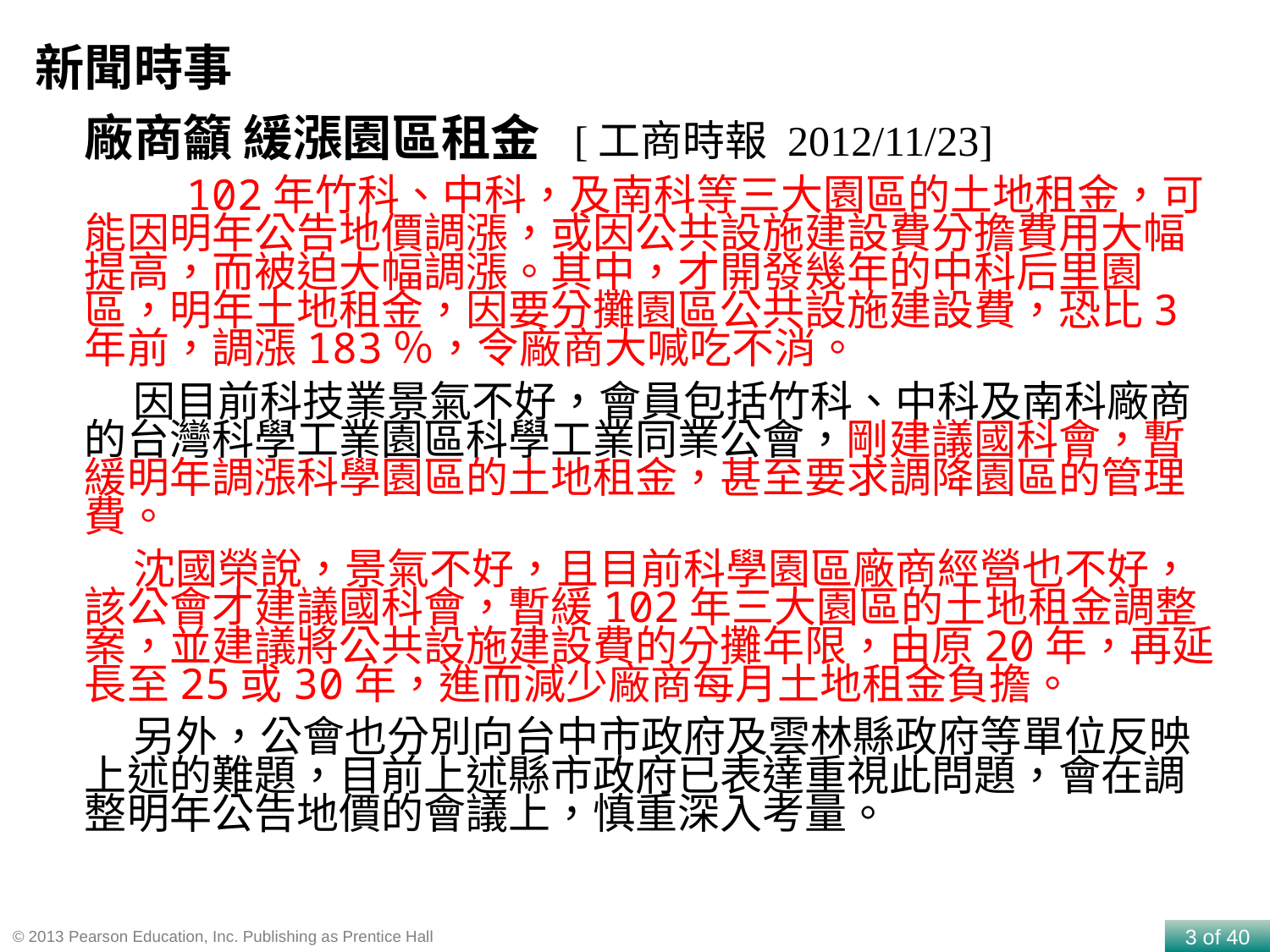

新聞時事
廠商籲 緩漲園區租金  [工商時報 2012/11/23]
    102年竹科、中科，及南科等三大園區的土地租金，可能因明年公告地價調漲，或因公共設施建設費分擔費用大幅提高，而被迫大幅調漲。其中，才開發幾年的中科后里園區，明年土地租金，因要分攤園區公共設施建設費，恐比3年前，調漲183％，令廠商大喊吃不消。
    因目前科技業景氣不好，會員包括竹科、中科及南科廠商的台灣科學工業園區科學工業同業公會，剛建議國科會，暫緩明年調漲科學園區的土地租金，甚至要求調降園區的管理費。
    沈國榮說，景氣不好，且目前科學園區廠商經營也不好，該公會才建議國科會，暫緩102年三大園區的土地租金調整案，並建議將公共設施建設費的分攤年限，由原20年，再延長至25或30年，進而減少廠商每月土地租金負擔。
    另外，公會也分別向台中市政府及雲林縣政府等單位反映上述的難題，目前上述縣市政府已表達重視此問題，會在調整明年公告地價的會議上，慎重深入考量。